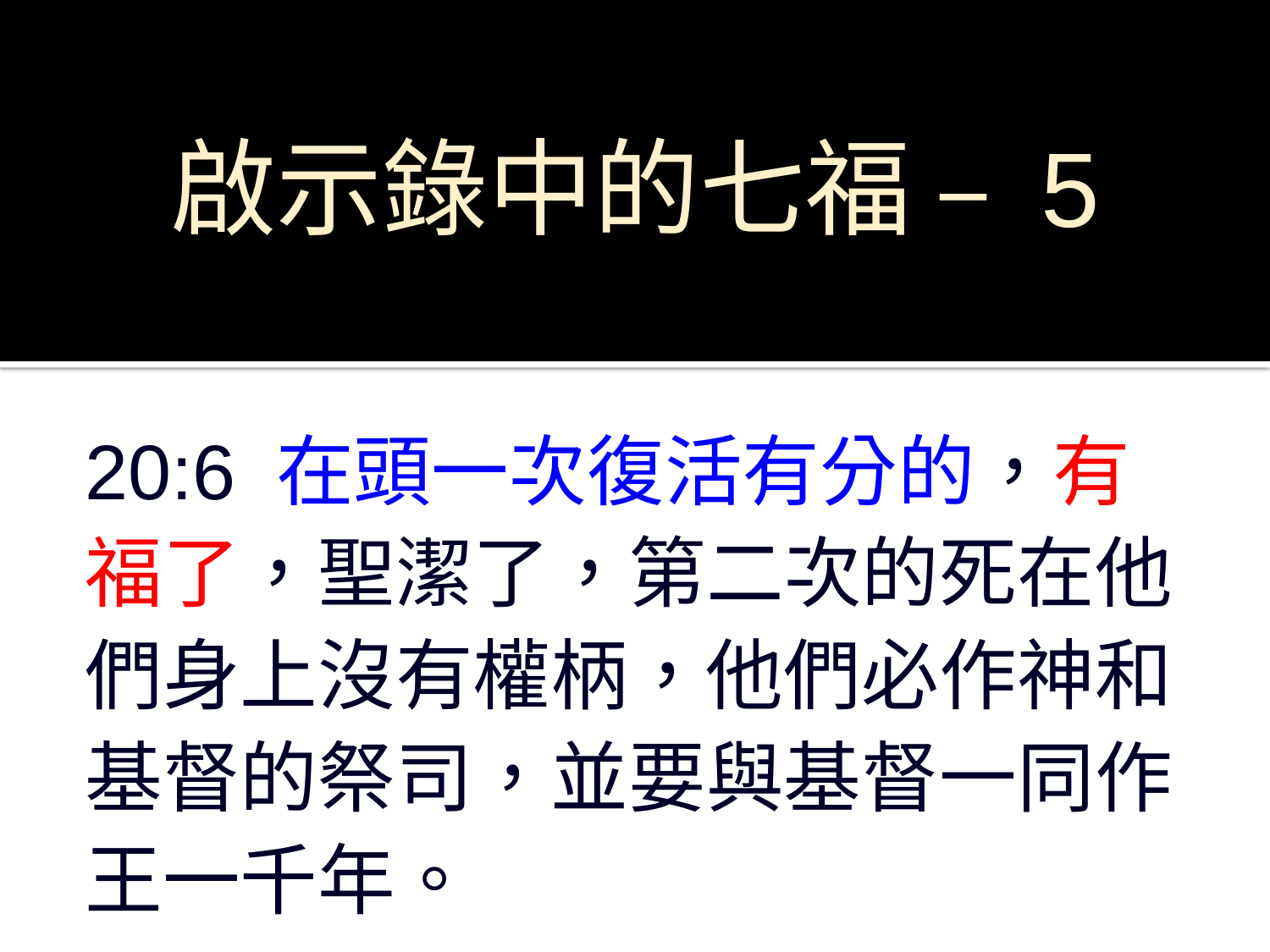

# 啟示錄中的七福 – 5
20:6 在頭一次復活有分的，有福了，聖潔了，第二次的死在他們身上沒有權柄，他們必作神和基督的祭司，並要與基督一同作王一千年。